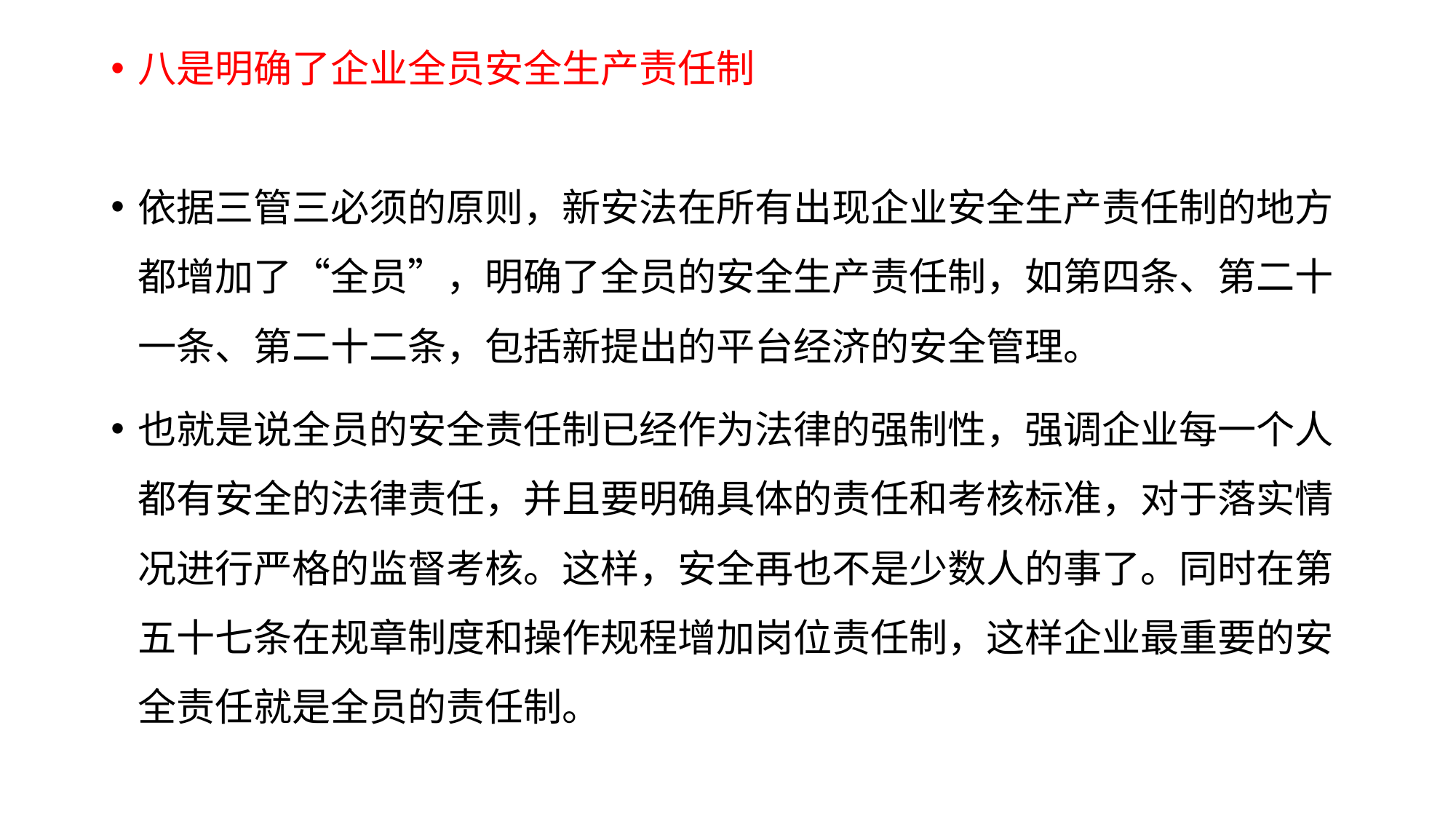

#
八是明确了企业全员安全生产责任制

依据三管三必须的原则，新安法在所有出现企业安全生产责任制的地方都增加了“全员”，明确了全员的安全生产责任制，如第四条、第二十一条、第二十二条，包括新提出的平台经济的安全管理。
也就是说全员的安全责任制已经作为法律的强制性，强调企业每一个人都有安全的法律责任，并且要明确具体的责任和考核标准，对于落实情况进行严格的监督考核。这样，安全再也不是少数人的事了。同时在第五十七条在规章制度和操作规程增加岗位责任制，这样企业最重要的安全责任就是全员的责任制。
91